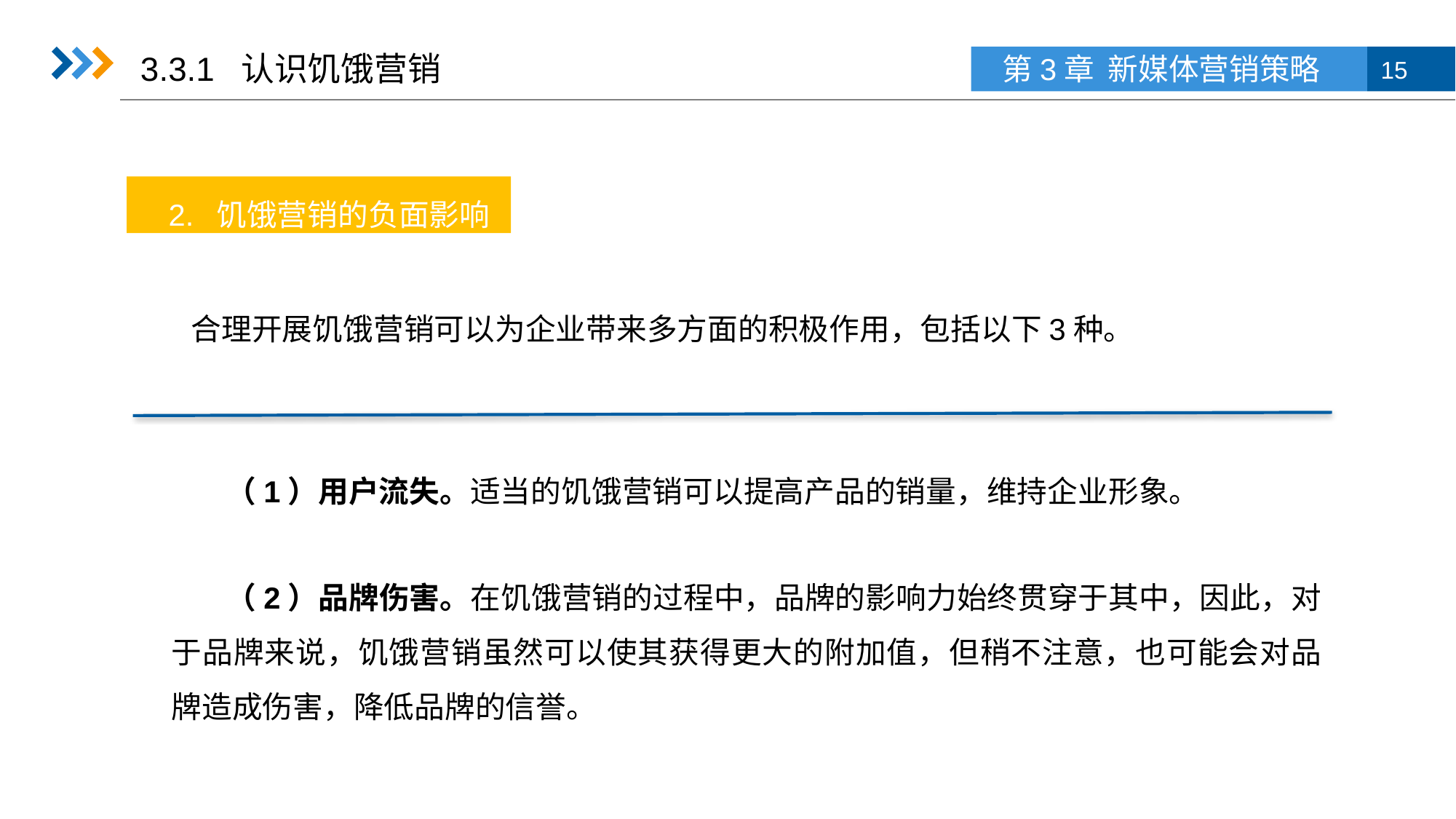

3.3.1  认识饥饿营销
2. 饥饿营销的负面影响
合理开展饥饿营销可以为企业带来多方面的积极作用，包括以下3种。
（1）用户流失。适当的饥饿营销可以提高产品的销量，维持企业形象。
（2）品牌伤害。在饥饿营销的过程中，品牌的影响力始终贯穿于其中，因此，对于品牌来说，饥饿营销虽然可以使其获得更大的附加值，但稍不注意，也可能会对品牌造成伤害，降低品牌的信誉。